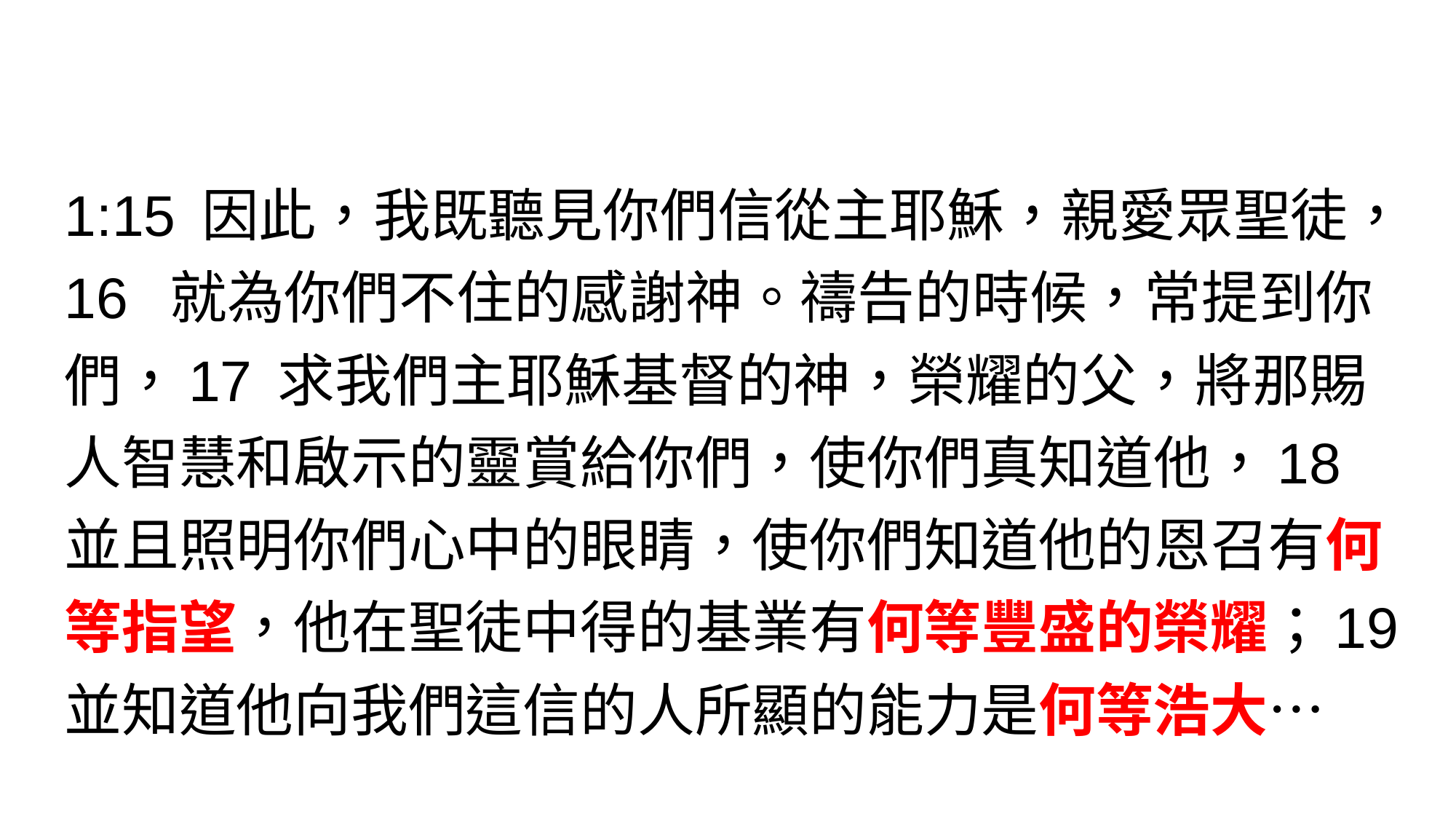

# 第一章
1:15 因此，我既聽見你們信從主耶穌，親愛眾聖徒，16  就為你們不住的感謝神。禱告的時候，常提到你們，17 求我們主耶穌基督的神，榮耀的父，將那賜人智慧和啟示的靈賞給你們，使你們真知道他，18 並且照明你們心中的眼睛，使你們知道他的恩召有何等指望，他在聖徒中得的基業有何等豐盛的榮耀；19 並知道他向我們這信的人所顯的能力是何等浩大…